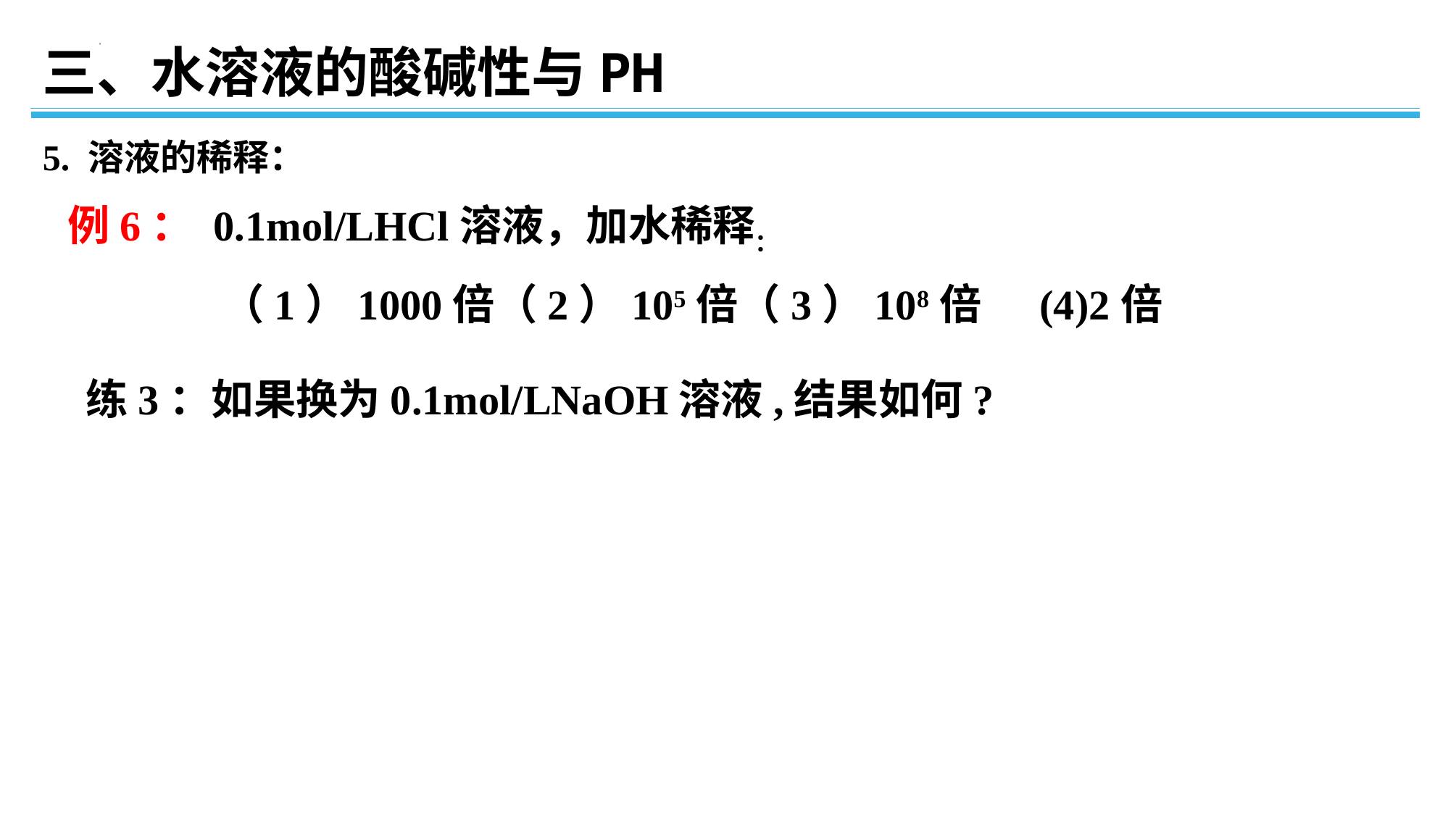

三、水溶液的酸碱性与PH
5. 溶液的稀释：
例6： 0.1mol/LHCl溶液，加水稀释：
               （1）1000倍（2）105倍（3）108倍     (4)2倍
练3：如果换为0.1mol/LNaOH溶液,结果如何?